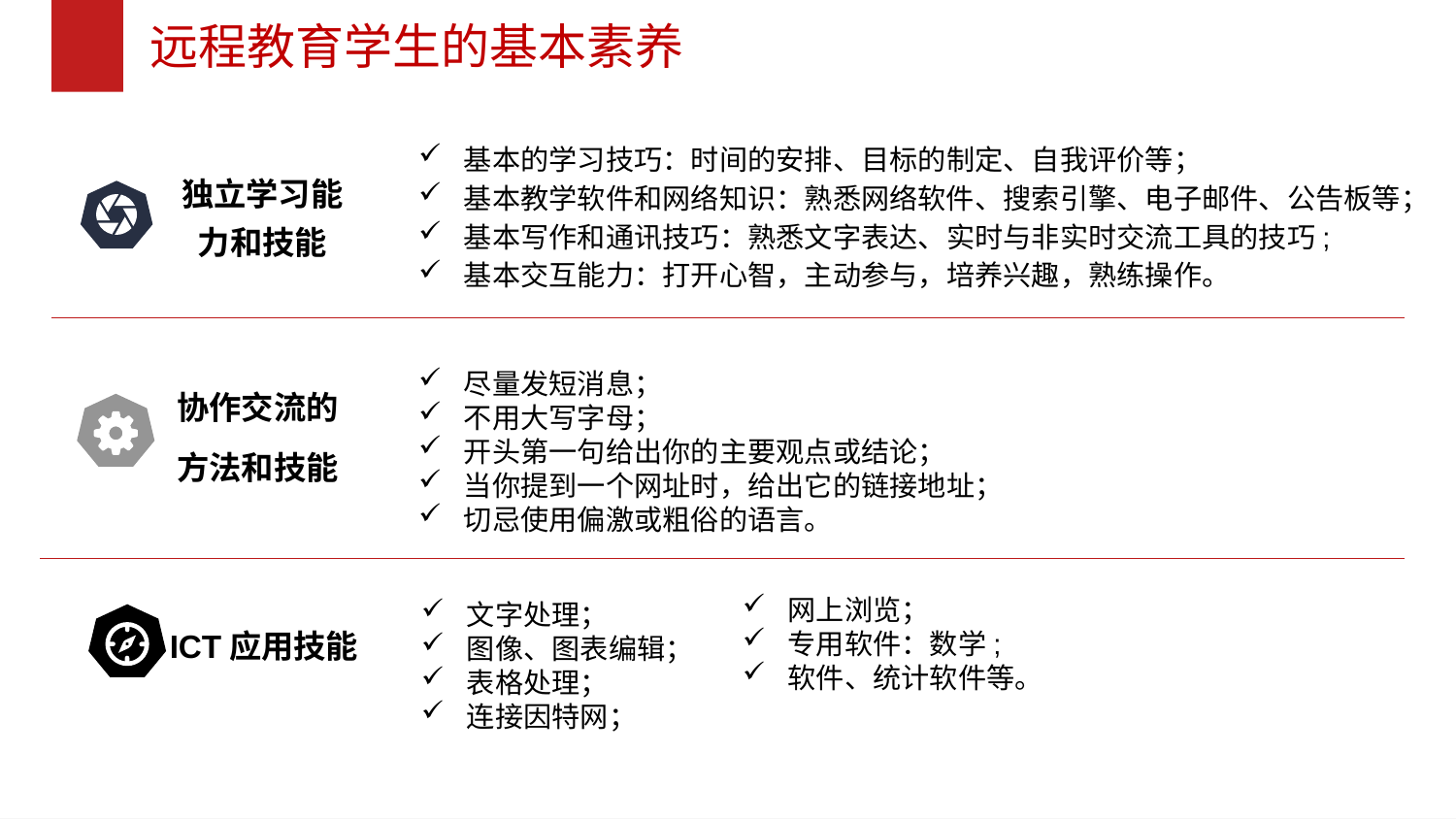

远程教育学生的基本素养
基本的学习技巧：时间的安排、目标的制定、自我评价等；
基本教学软件和网络知识：熟悉网络软件、搜索引擎、电子邮件、公告板等；
基本写作和通讯技巧：熟悉文字表达、实时与非实时交流工具的技巧;
基本交互能力：打开心智，主动参与，培养兴趣，熟练操作。
独立学习能力和技能

协作交流的
方法和技能
尽量发短消息；
不用大写字母；
开头第一句给出你的主要观点或结论；
当你提到一个网址时，给出它的链接地址；
切忌使用偏激或粗俗的语言。

网上浏览；
专用软件：数学;
软件、统计软件等。
文字处理；
图像、图表编辑；
表格处理；
连接因特网；

ICT应用技能